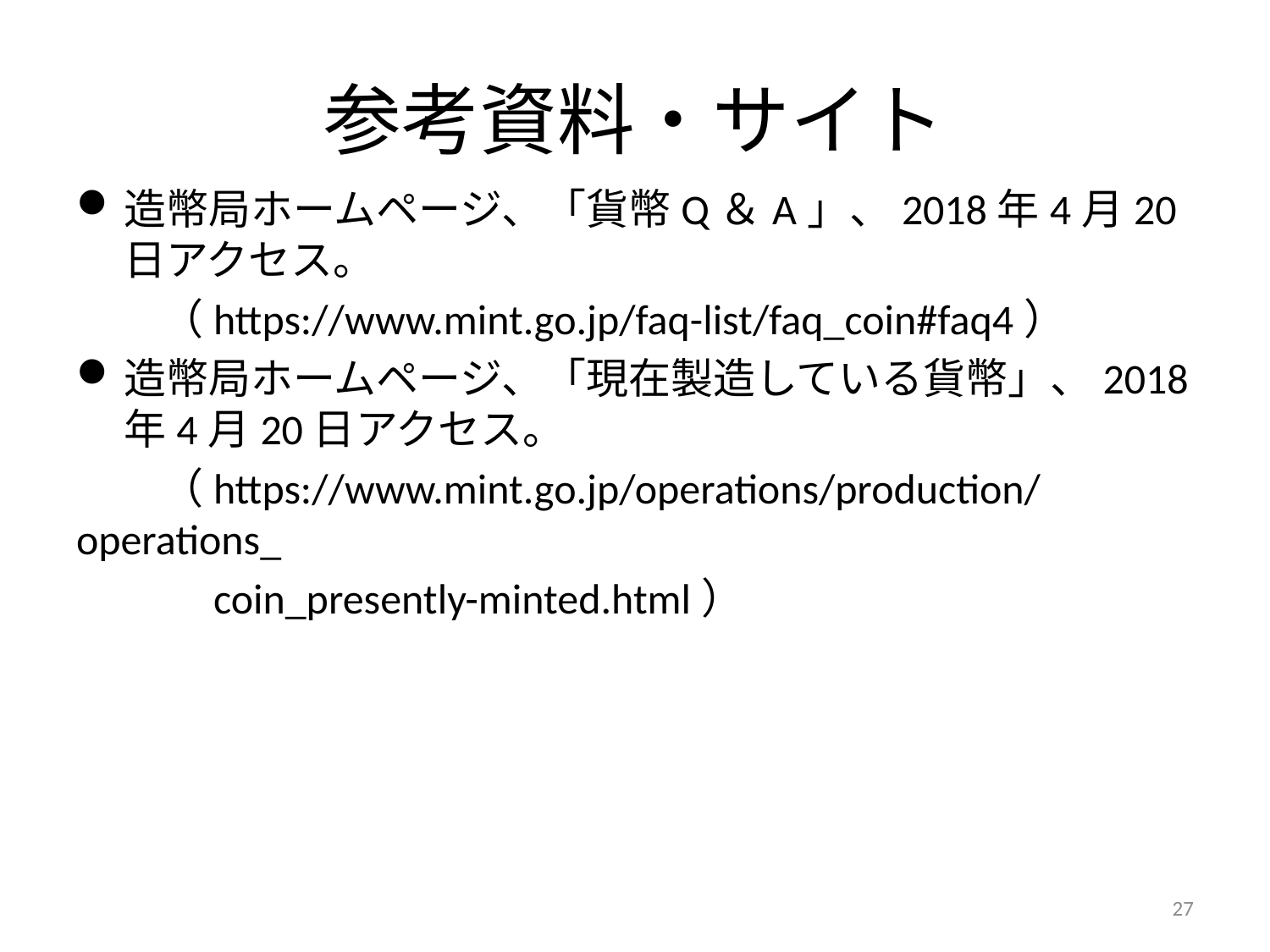

# 参考資料・サイト
造幣局ホームページ、「貨幣Q＆A」、2018年4月20日アクセス。
　　（https://www.mint.go.jp/faq-list/faq_coin#faq4）
造幣局ホームページ、「現在製造している貨幣」、2018年4月20日アクセス。
　　（https://www.mint.go.jp/operations/production/operations_
　　　coin_presently-minted.html）

27